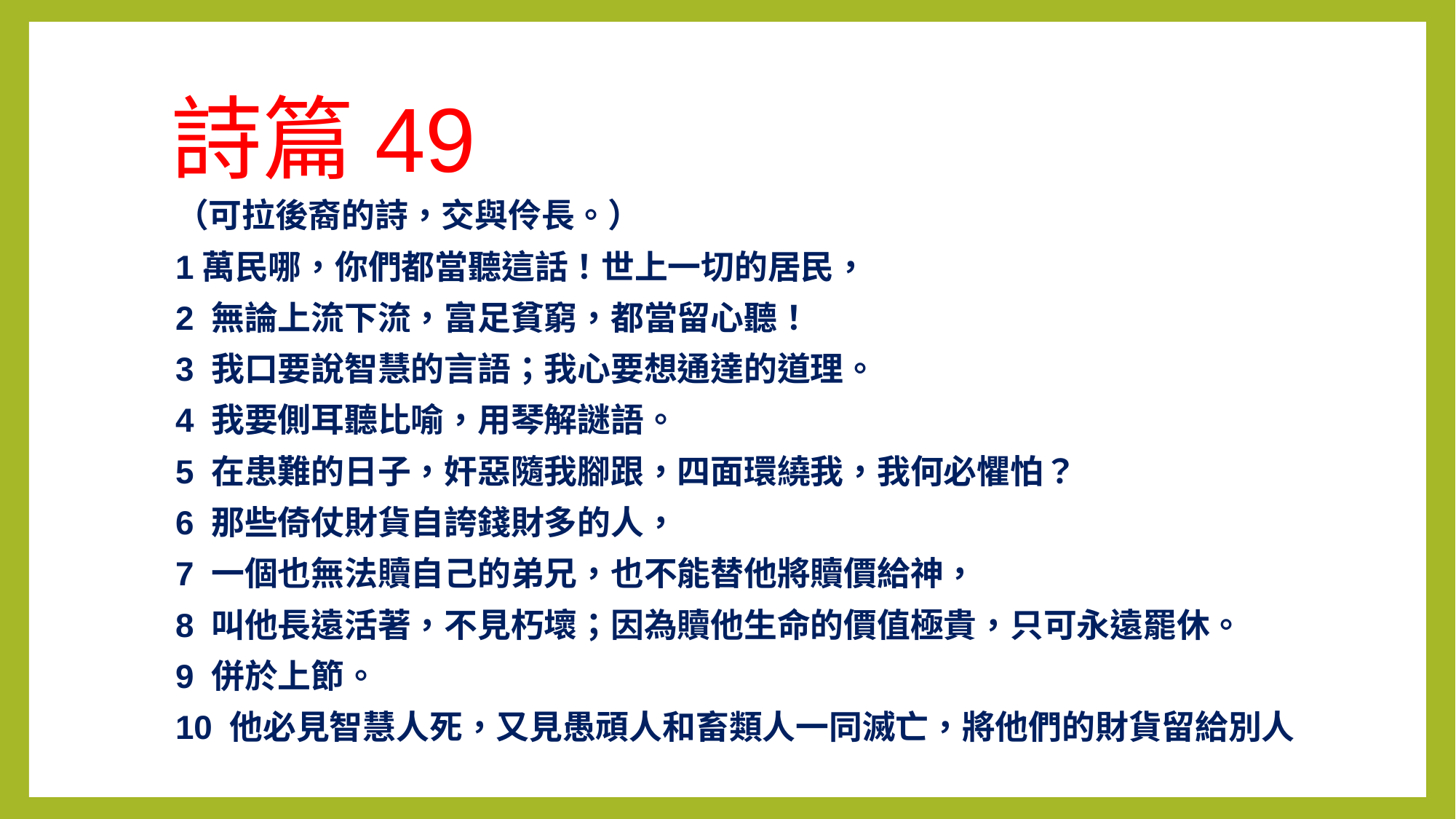

# 詩篇49
（可拉後裔的詩，交與伶長。）
1萬民哪，你們都當聽這話！世上一切的居民，
2 無論上流下流，富足貧窮，都當留心聽！
3 我口要說智慧的言語；我心要想通達的道理。
4 我要側耳聽比喻，用琴解謎語。
5 在患難的日子，奸惡隨我腳跟，四面環繞我，我何必懼怕？
6 那些倚仗財貨自誇錢財多的人，
7 一個也無法贖自己的弟兄，也不能替他將贖價給神，
8 叫他長遠活著，不見朽壞；因為贖他生命的價值極貴，只可永遠罷休。
9 併於上節。
10 他必見智慧人死，又見愚頑人和畜類人一同滅亡，將他們的財貨留給別人